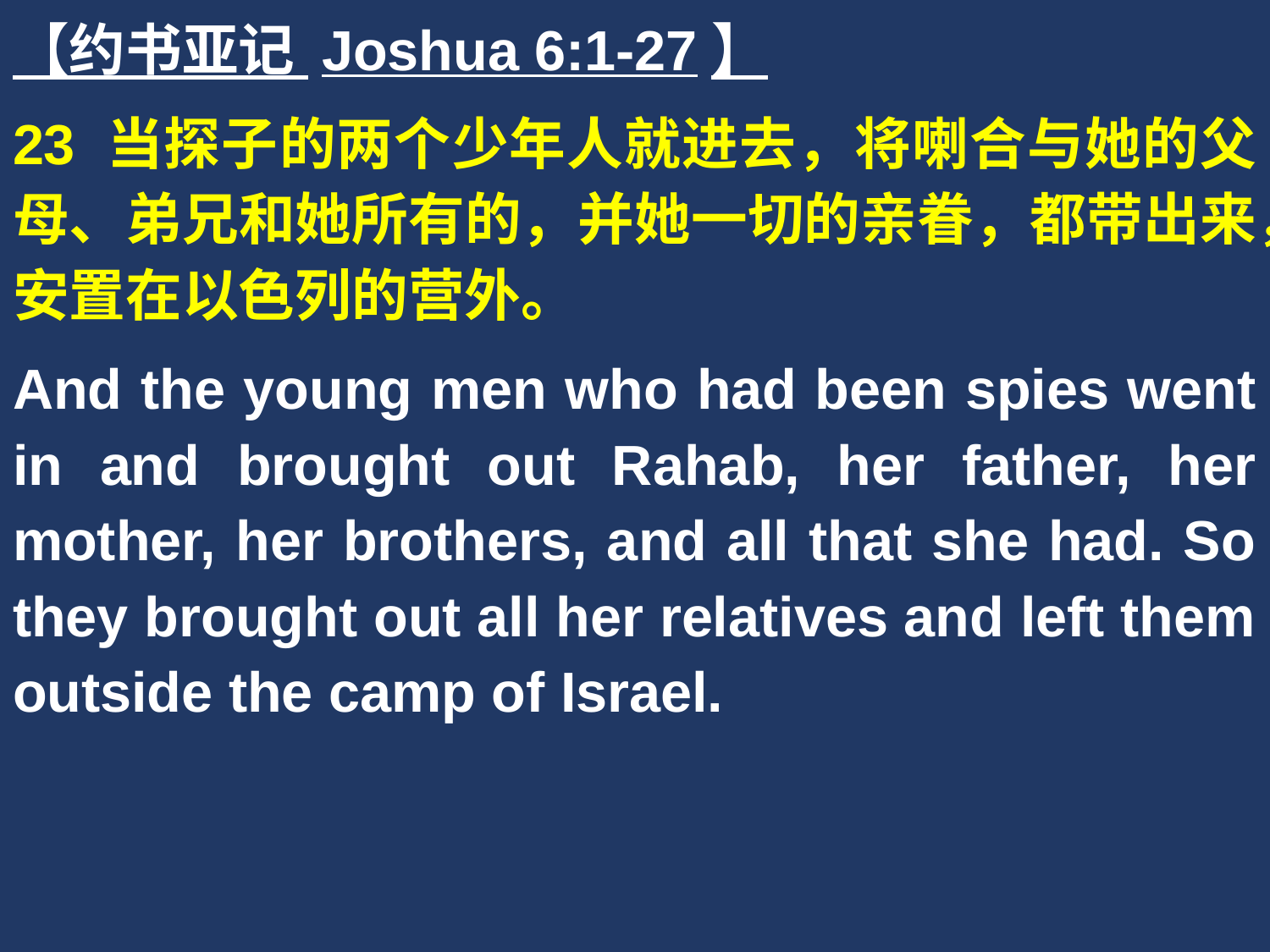

【约书亚记 Joshua 6:1-27】
23 当探子的两个少年人就进去，将喇合与她的父母、弟兄和她所有的，并她一切的亲眷，都带出来，安置在以色列的营外。
And the young men who had been spies went in and brought out Rahab, her father, her mother, her brothers, and all that she had. So they brought out all her relatives and left them outside the camp of Israel.